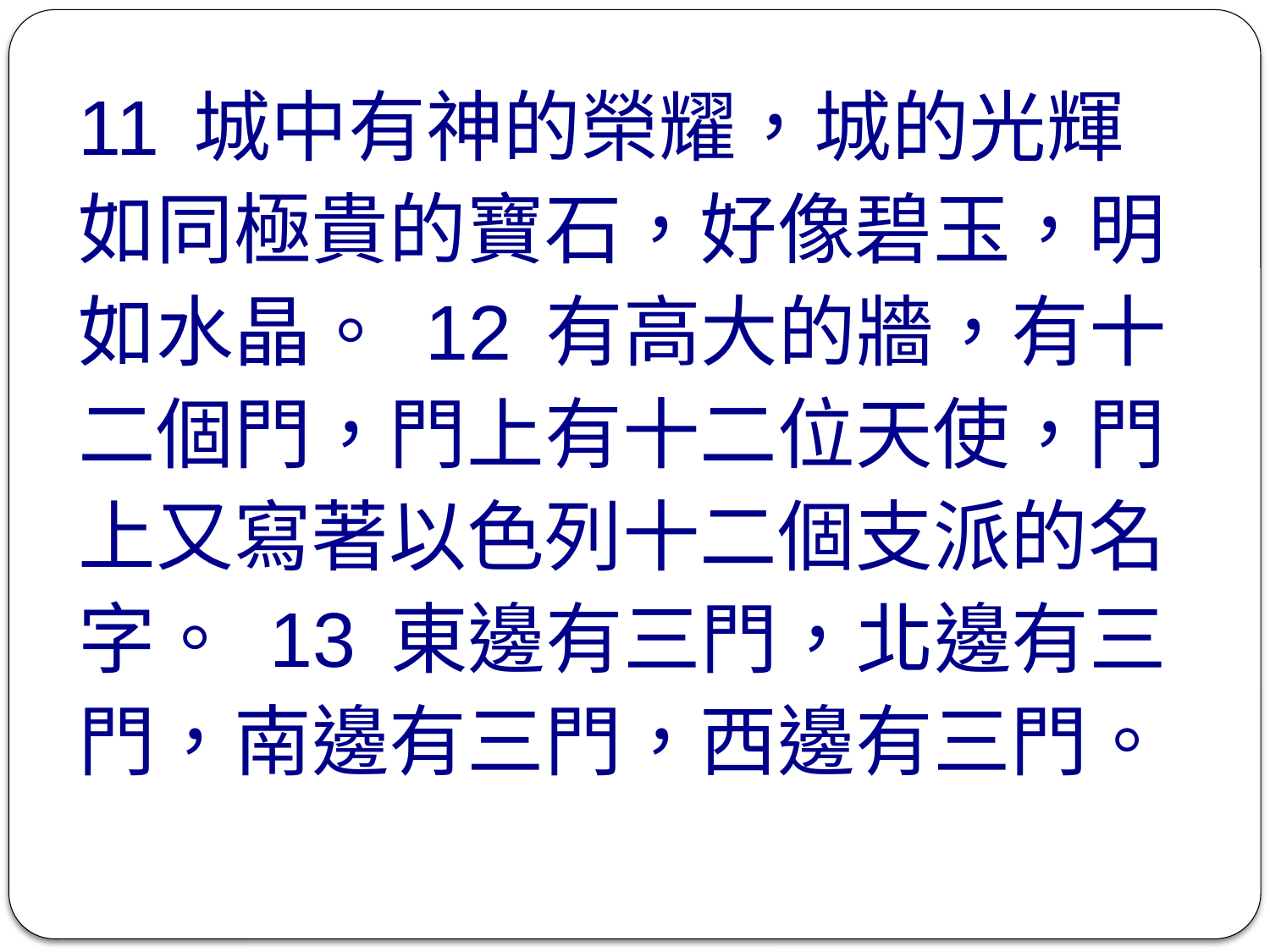

11 城中有神的榮耀，城的光輝如同極貴的寶石，好像碧玉，明如水晶。 12 有高大的牆，有十二個門，門上有十二位天使，門上又寫著以色列十二個支派的名字。 13 東邊有三門，北邊有三門，南邊有三門，西邊有三門。